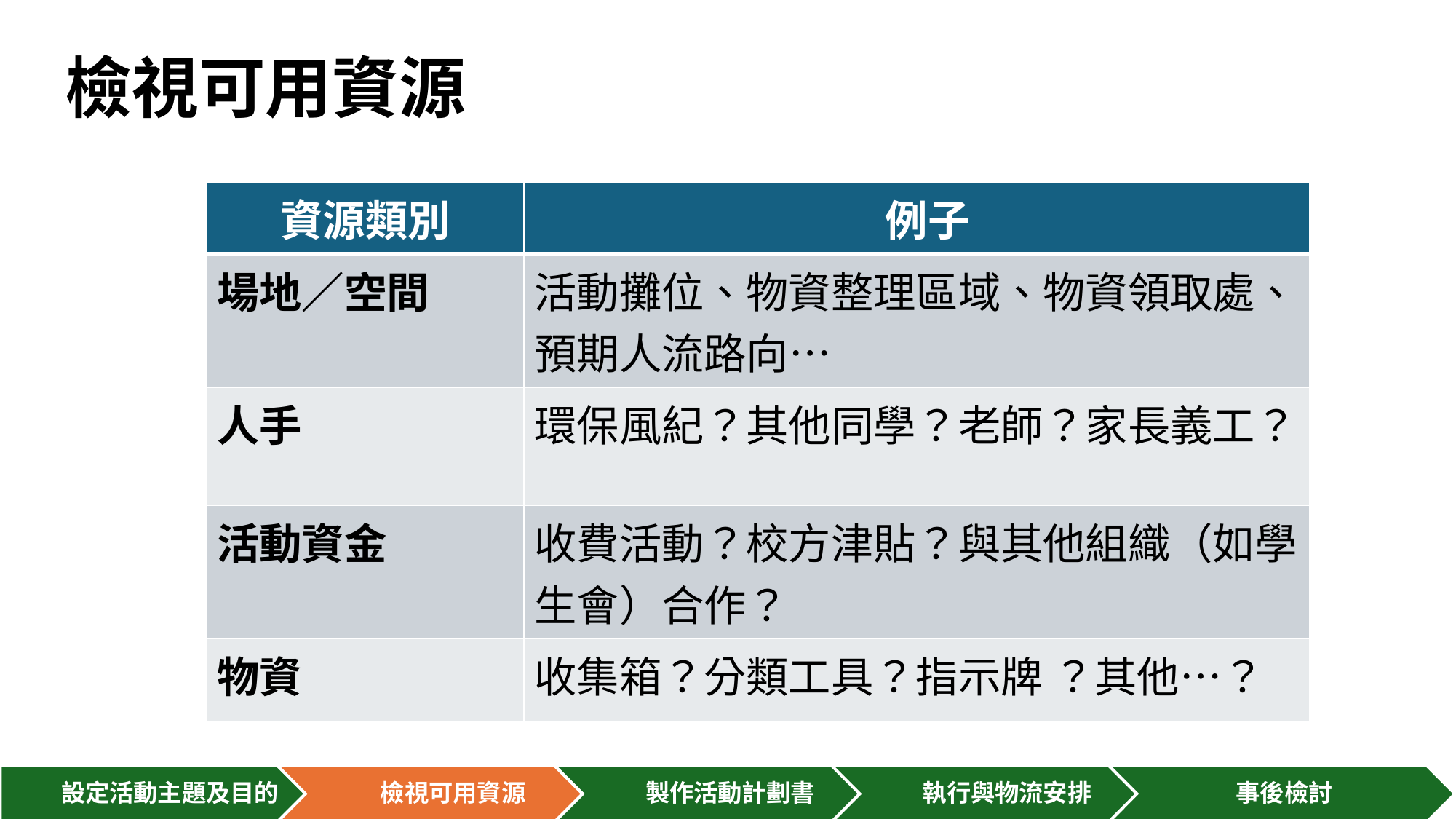

# 檢視可用資源
| 資源類別 | 例子 |
| --- | --- |
| 場地／空間 | 活動攤位、物資整理區域、物資領取處、預期人流路向… |
| 人手 | 環保風紀？其他同學？老師？家長義工？ |
| 活動資金 | 收費活動？校方津貼？與其他組織（如學生會）合作？ |
| 物資 | 收集箱？分類工具？指示牌 ？其他…？ |
設定活動主題及目的
檢視可用資源
製作活動計劃書
執行與物流安排
事後檢討